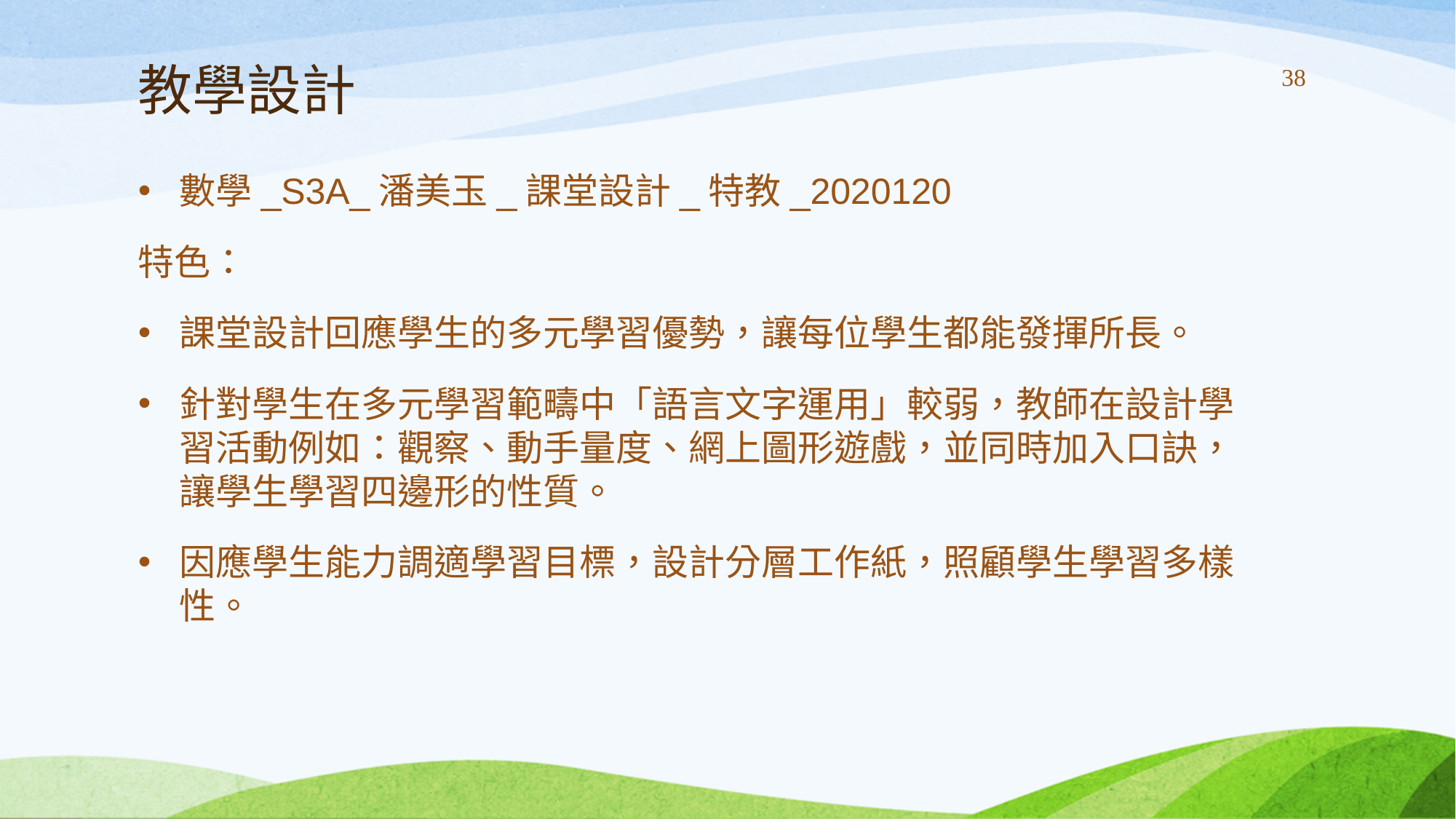

# 教學設計
38
數學_S3A_潘美玉_課堂設計_特教_2020120
特色：
課堂設計回應學生的多元學習優勢，讓每位學生都能發揮所長。
針對學生在多元學習範疇中「語言文字運用」較弱，教師在設計學習活動例如：觀察、動手量度、網上圖形遊戲，並同時加入口訣，讓學生學習四邊形的性質。
因應學生能力調適學習目標，設計分層工作紙，照顧學生學習多樣性。